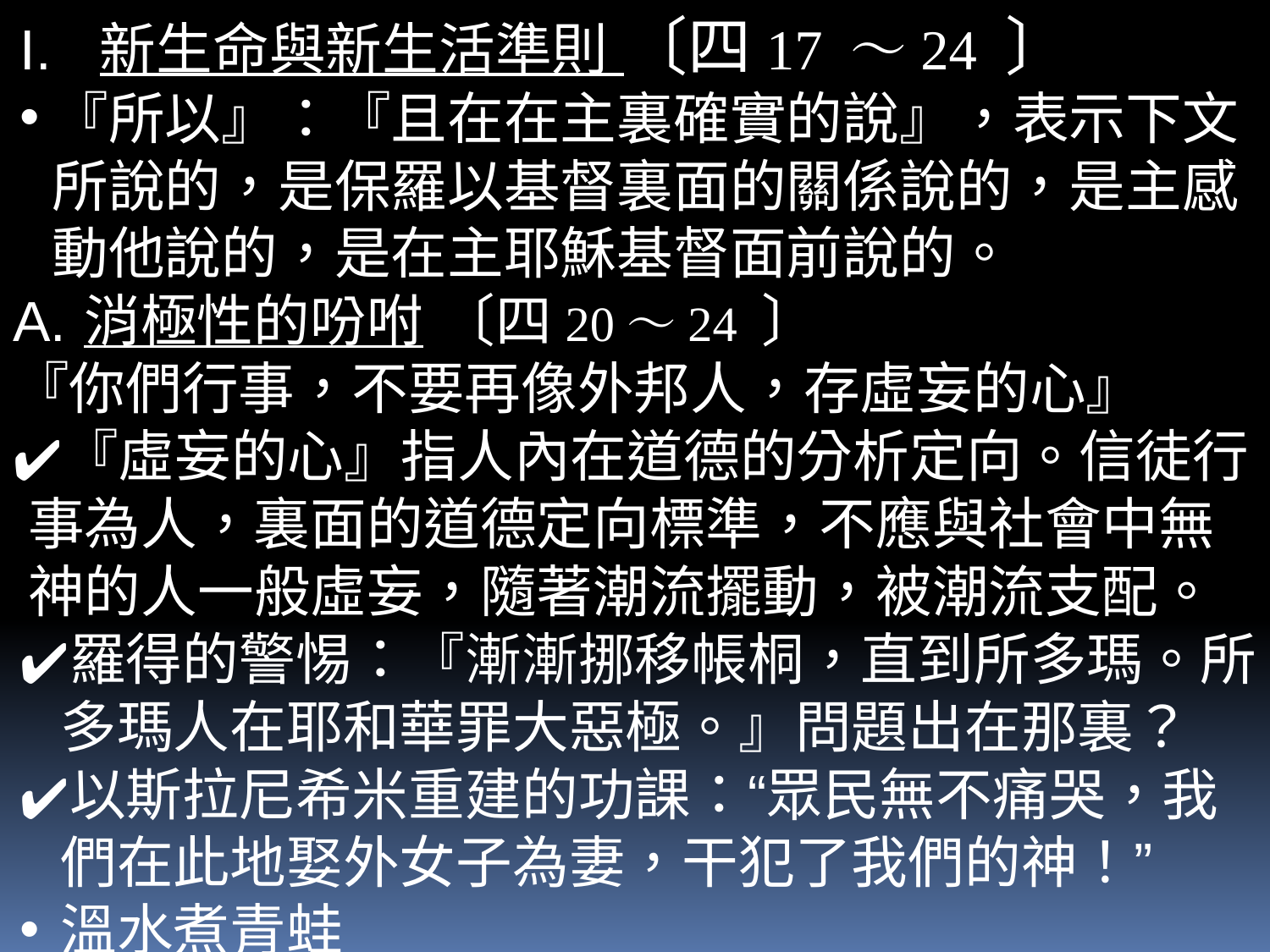

新生命與新生活準則 〔四17 ～24 〕
『所以』：『且在在主裏確實的說』，表示下文所說的，是保羅以基督裏面的關係說的，是主感動他說的，是在主耶穌基督面前說的。
消極性的吩咐 〔四20～24 〕
『你們行事，不要再像外邦人，存虛妄的心』
『虛妄的心』指人內在道德的分析定向。信徒行事為人，裏面的道德定向標準，不應與社會中無神的人一般虛妄，隨著潮流擺動，被潮流支配。
羅得的警惕：『漸漸挪移帳桐，直到所多瑪。所多瑪人在耶和華罪大惡極。』問題出在那裏？
以斯拉尼希米重建的功課：“眾民無不痛哭，我們在此地娶外女子為妻，干犯了我們的神！”
溫水煮青蛙